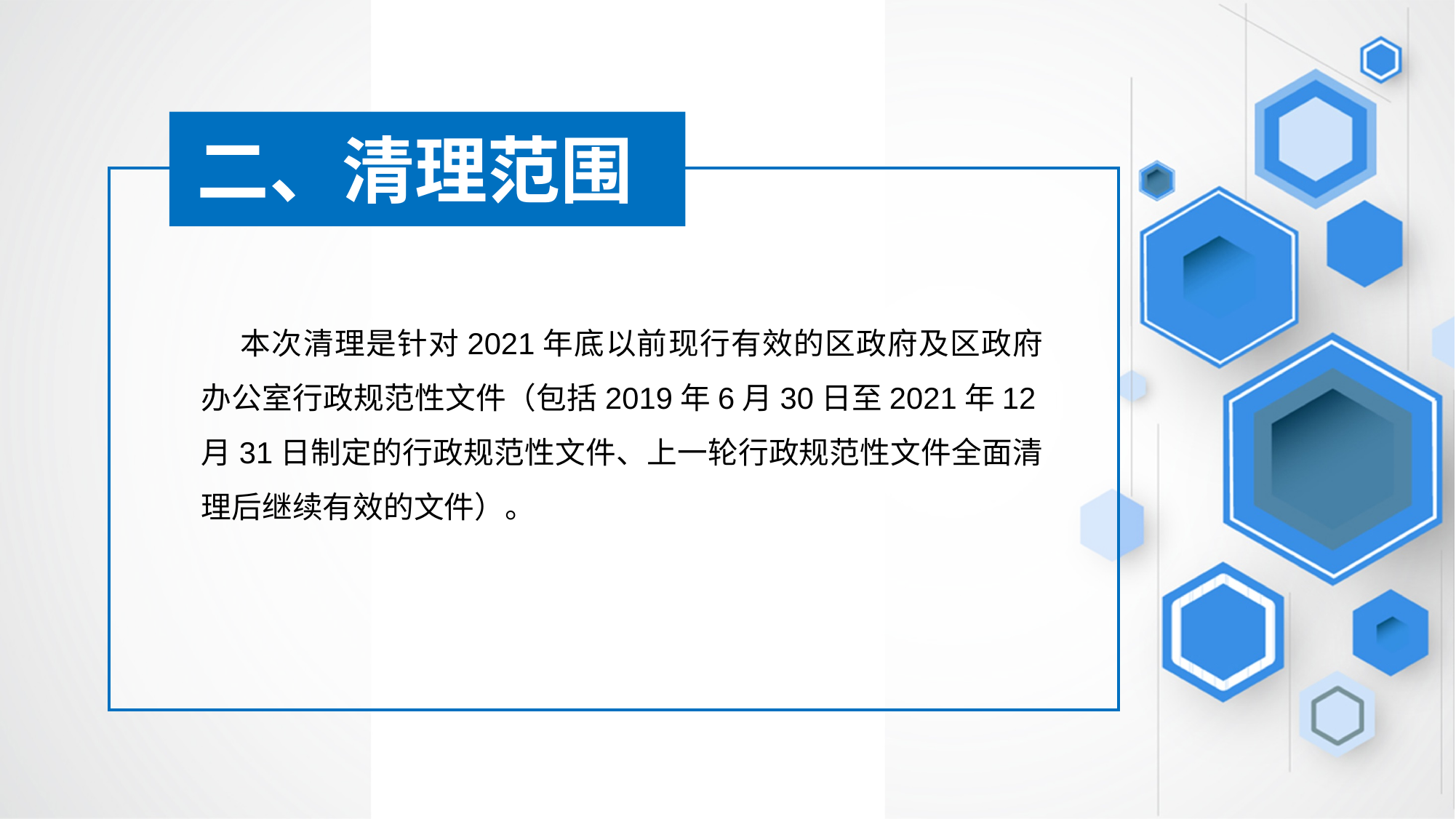

二、清理范围

    本次清理是针对2021年底以前现行有效的区政府及区政府办公室行政规范性文件（包括2019年6月30日至2021年12月31日制定的行政规范性文件、上一轮行政规范性文件全面清理后继续有效的文件）。